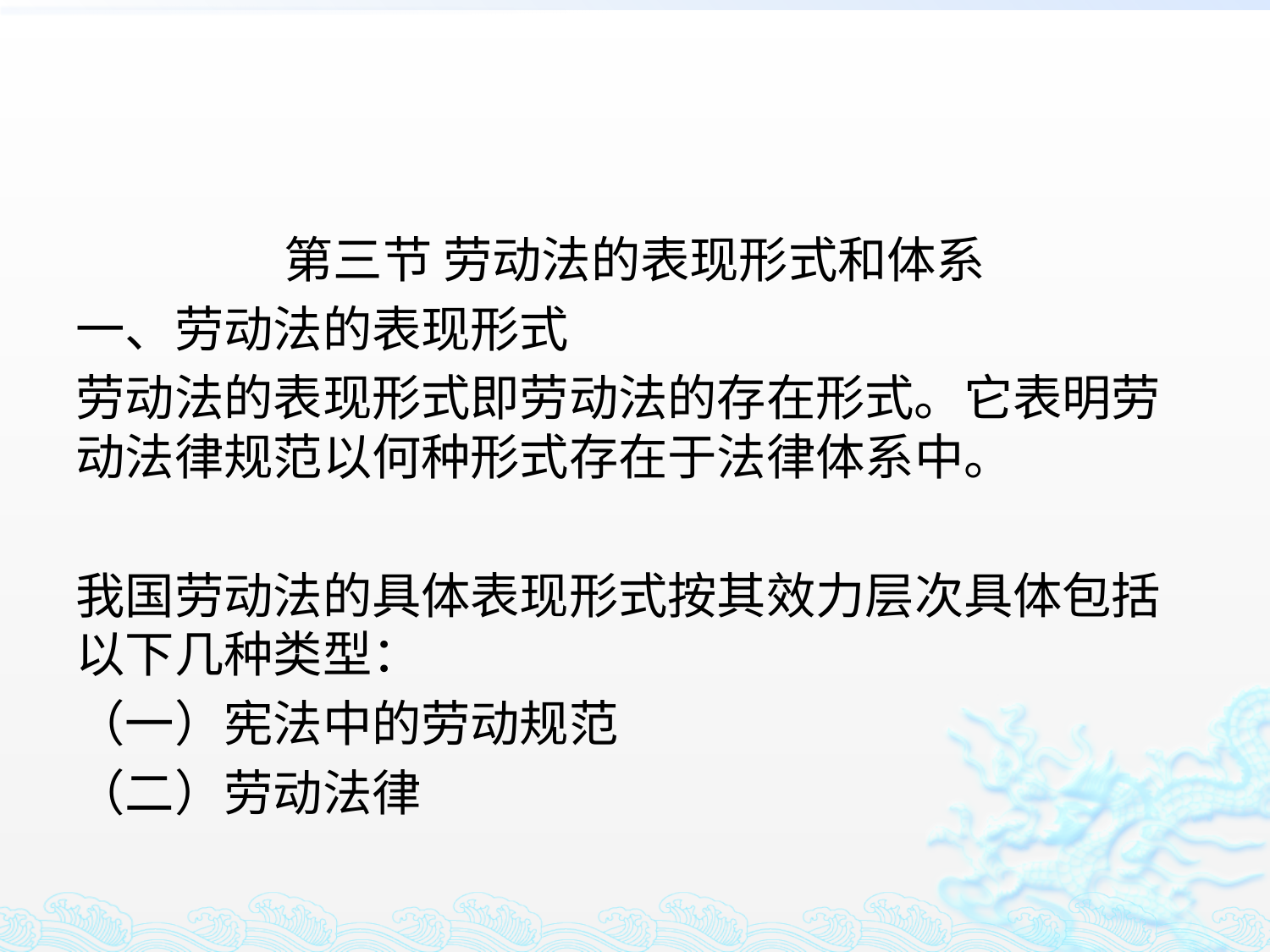

#
第三节 劳动法的表现形式和体系
一、劳动法的表现形式
劳动法的表现形式即劳动法的存在形式。它表明劳动法律规范以何种形式存在于法律体系中。

我国劳动法的具体表现形式按其效力层次具体包括以下几种类型：
（一）宪法中的劳动规范
（二）劳动法律